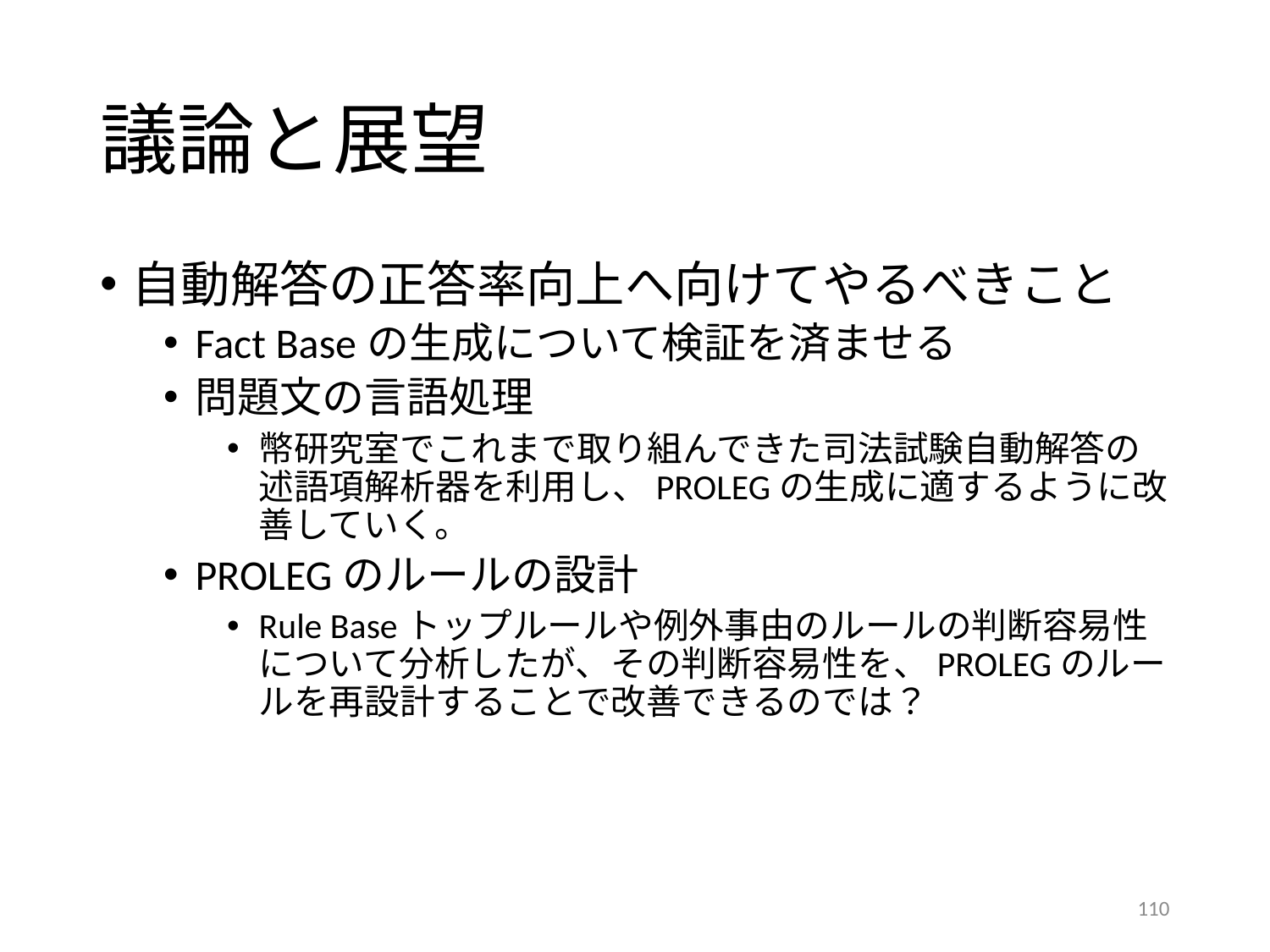

# 議論と展望
自動解答の正答率向上へ向けてやるべきこと
Fact Baseの生成について検証を済ませる
問題文の言語処理
幣研究室でこれまで取り組んできた司法試験自動解答の述語項解析器を利用し、PROLEGの生成に適するように改善していく。
PROLEGのルールの設計
Rule Baseトップルールや例外事由のルールの判断容易性について分析したが、その判断容易性を、PROLEGのルールを再設計することで改善できるのでは？
110